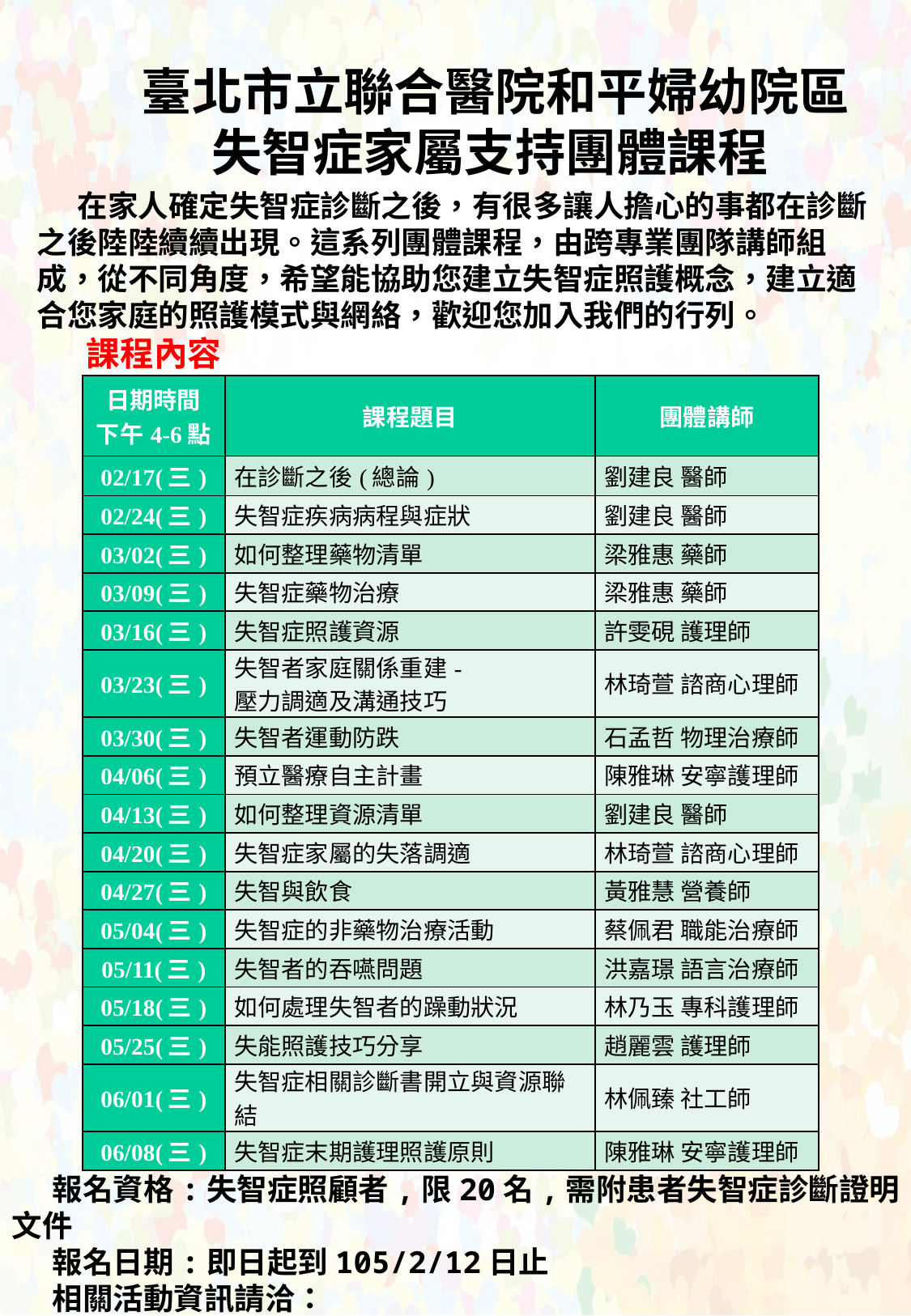

臺北市立聯合醫院和平婦幼院區
失智症家屬支持團體課程
在家人確定失智症診斷之後，有很多讓人擔心的事都在診斷之後陸陸續續出現。這系列團體課程，由跨專業團隊講師組成，從不同角度，希望能協助您建立失智症照護概念，建立適合您家庭的照護模式與網絡，歡迎您加入我們的行列。
       課程內容
| 日期時間 下午4-6點 | 課程題目 | 團體講師 |
| --- | --- | --- |
| 02/17(三) | 在診斷之後(總論) | 劉建良 醫師 |
| 02/24(三) | 失智症疾病病程與症狀 | 劉建良 醫師 |
| 03/02(三) | 如何整理藥物清單 | 梁雅惠 藥師 |
| 03/09(三) | 失智症藥物治療 | 梁雅惠 藥師 |
| 03/16(三) | 失智症照護資源 | 許雯硯 護理師 |
| 03/23(三) | 失智者家庭關係重建- 壓力調適及溝通技巧 | 林琦萱 諮商心理師 |
| 03/30(三) | 失智者運動防跌 | 石孟哲 物理治療師 |
| 04/06(三) | 預立醫療自主計畫 | 陳雅琳 安寧護理師 |
| 04/13(三) | 如何整理資源清單 | 劉建良 醫師 |
| 04/20(三) | 失智症家屬的失落調適 | 林琦萱 諮商心理師 |
| 04/27(三) | 失智與飲食 | 黃雅慧 營養師 |
| 05/04(三) | 失智症的非藥物治療活動 | 蔡佩君 職能治療師 |
| 05/11(三) | 失智者的吞嚥問題 | 洪嘉璟 語言治療師 |
| 05/18(三) | 如何處理失智者的躁動狀況 | 林乃玉 專科護理師 |
| 05/25(三) | 失能照護技巧分享 | 趙麗雲 護理師 |
| 06/01(三) | 失智症相關診斷書開立與資源聯結 | 林佩臻 社工師 |
| 06/08(三) | 失智症末期護理照護原則 | 陳雅琳 安寧護理師 |
報名資格:失智症照顧者,限20名,需附患者失智症診斷證明文件
報名日期:即日起到105/2/12日止
相關活動資訊請洽：
和平婦幼院區 社區護理02-23889595 # 8416 許護理師